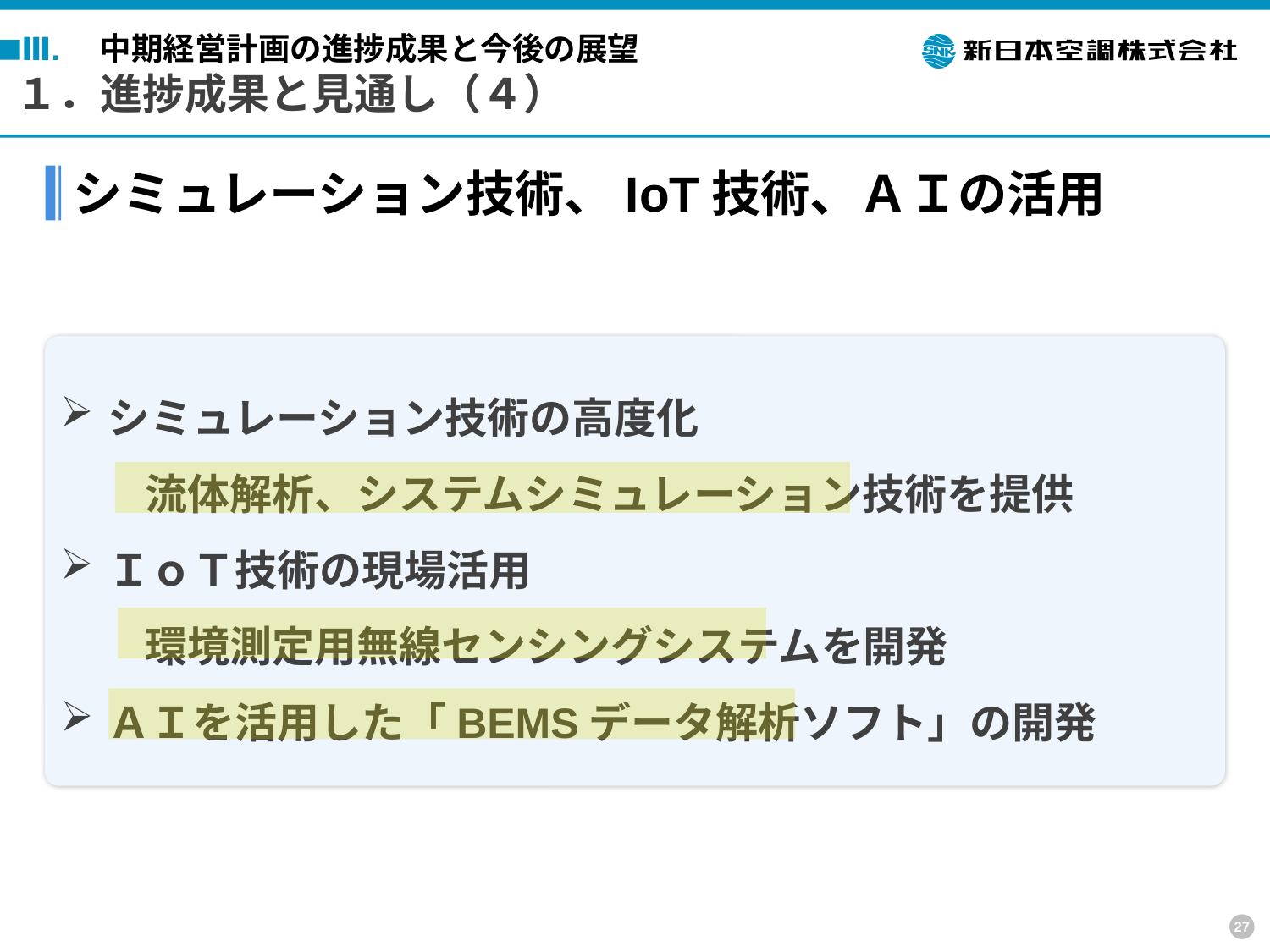

Ⅲ.　中期経営計画の進捗成果と今後の展望
１．進捗成果と見通し（４）
シミュレーション技術、IoT技術、ＡＩの活用

シミュレーション技術の高度化
　　流体解析、システムシミュレーション技術を提供
ＩｏＴ技術の現場活用
　　環境測定用無線センシングシステムを開発
ＡＩを活用した「BEMSデータ解析ソフト」の開発